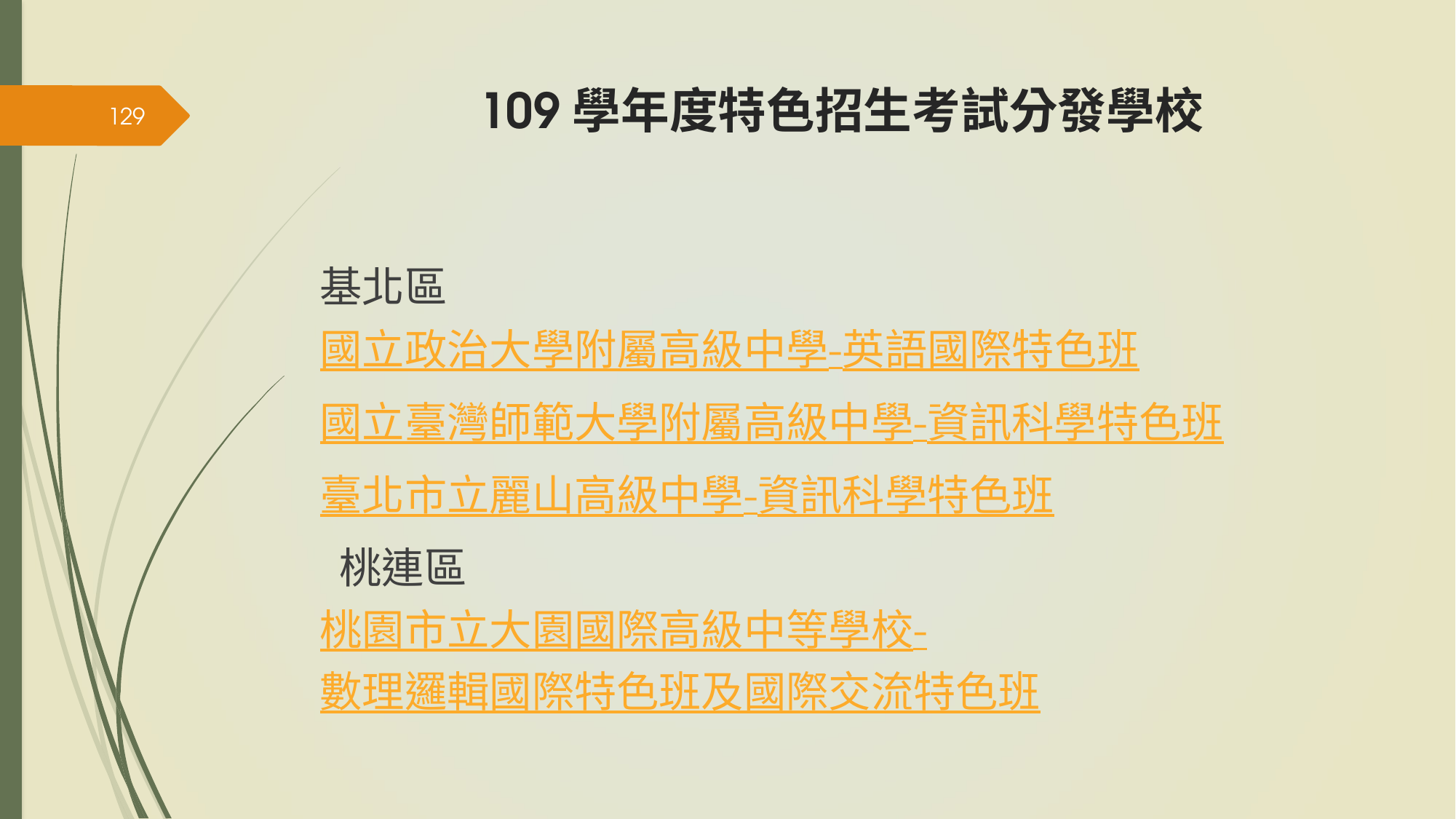

# 109學年度特色招生考試分發學校
129
基北區
國立政治大學附屬高級中學-英語國際特色班
國立臺灣師範大學附屬高級中學-資訊科學特色班
臺北市立麗山高級中學-資訊科學特色班
 桃連區
桃園市立大園國際高級中等學校-數理邏輯國際特色班及國際交流特色班